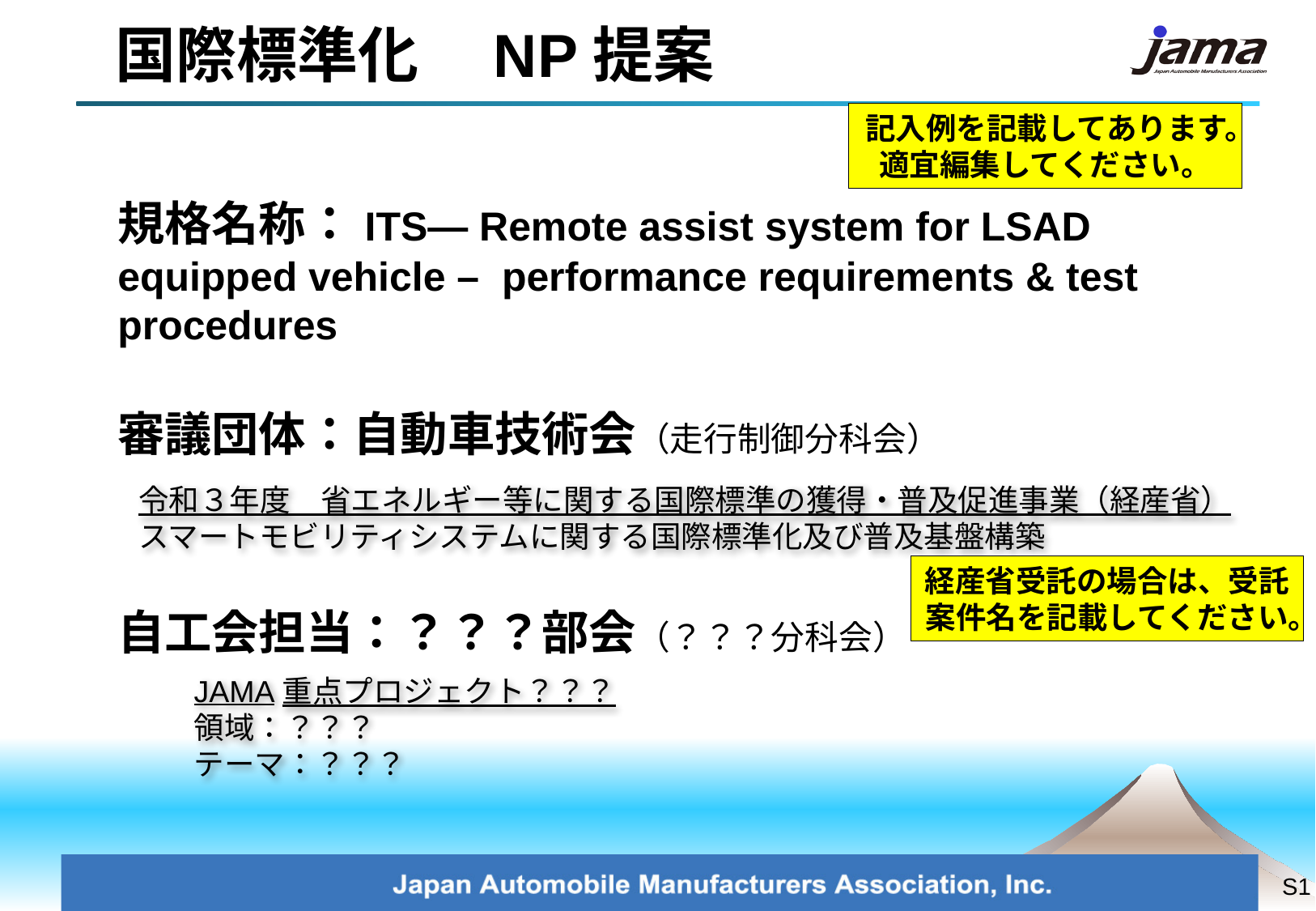

# 国際標準化　NP提案
記入例を記載してあります。適宜編集してください。
規格名称：ITS— Remote assist system for LSAD equipped vehicle –  performance requirements & test procedures

審議団体：自動車技術会（走行制御分科会）

自工会担当：？？？部会（？？？分科会）

令和３年度　省エネルギー等に関する国際標準の獲得・普及促進事業（経産省）
スマートモビリティシステムに関する国際標準化及び普及基盤構築
経産省受託の場合は、受託案件名を記載してください。
JAMA重点プロジェクト？？？
領域：？？？
テーマ：？？？